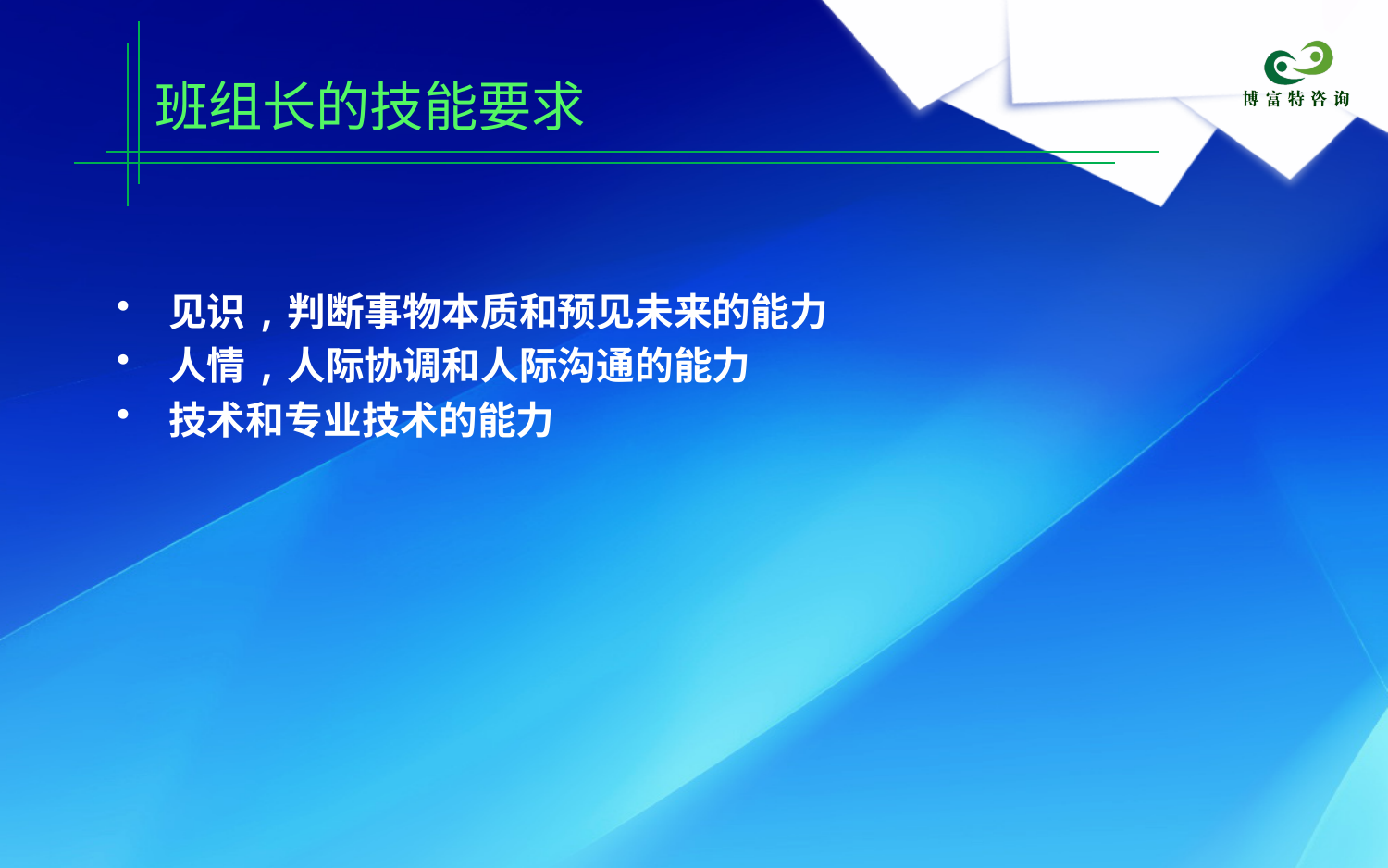

班组长的技能要求
见识,判断事物本质和预见未来的能力
人情,人际协调和人际沟通的能力
技术和专业技术的能力